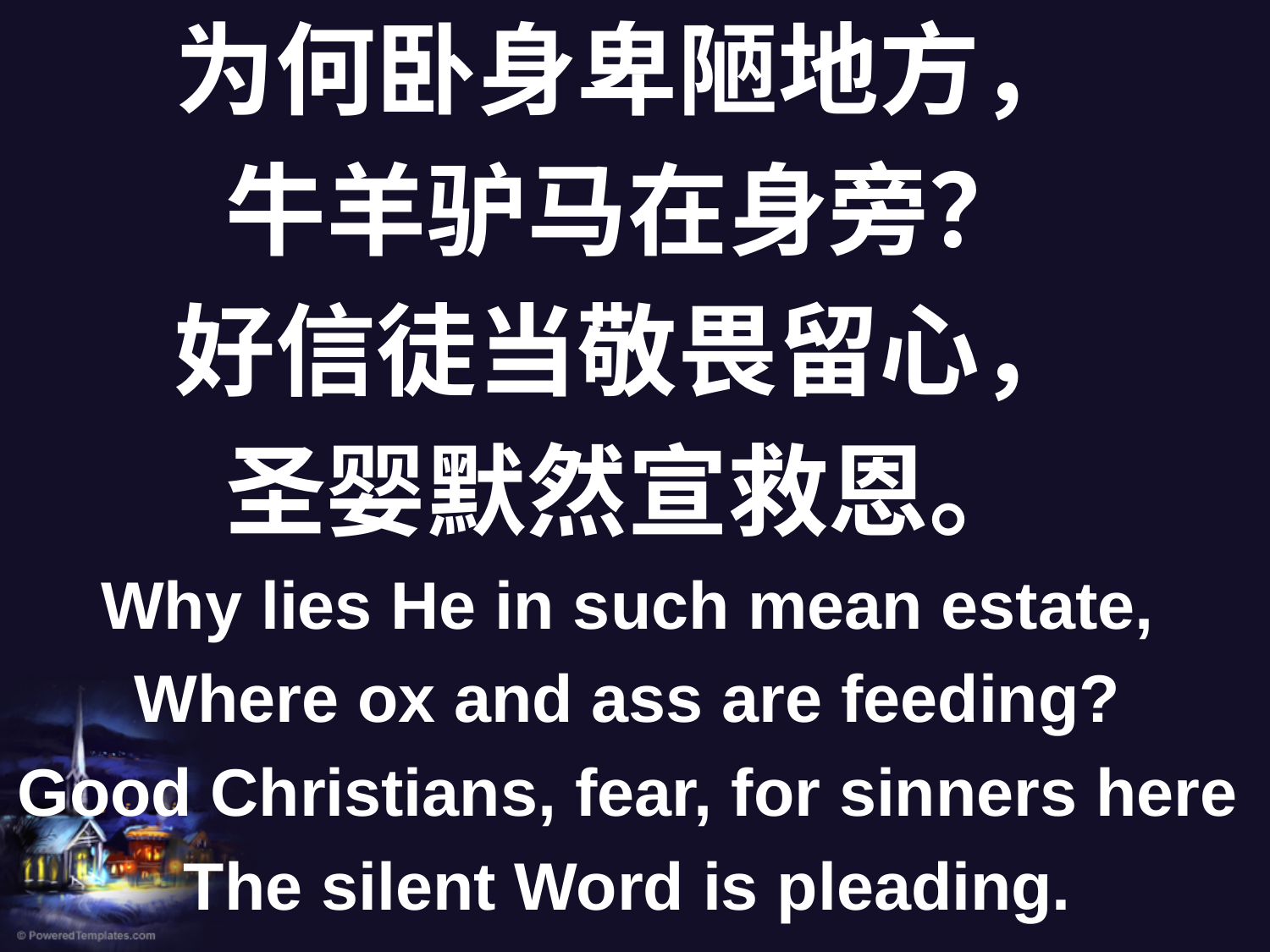

为何卧身卑陋地方，
牛羊驴马在身旁？
好信徒当敬畏留心，
圣婴默然宣救恩。
Why lies He in such mean estate,
Where ox and ass are feeding?
Good Christians, fear, for sinners here
The silent Word is pleading.